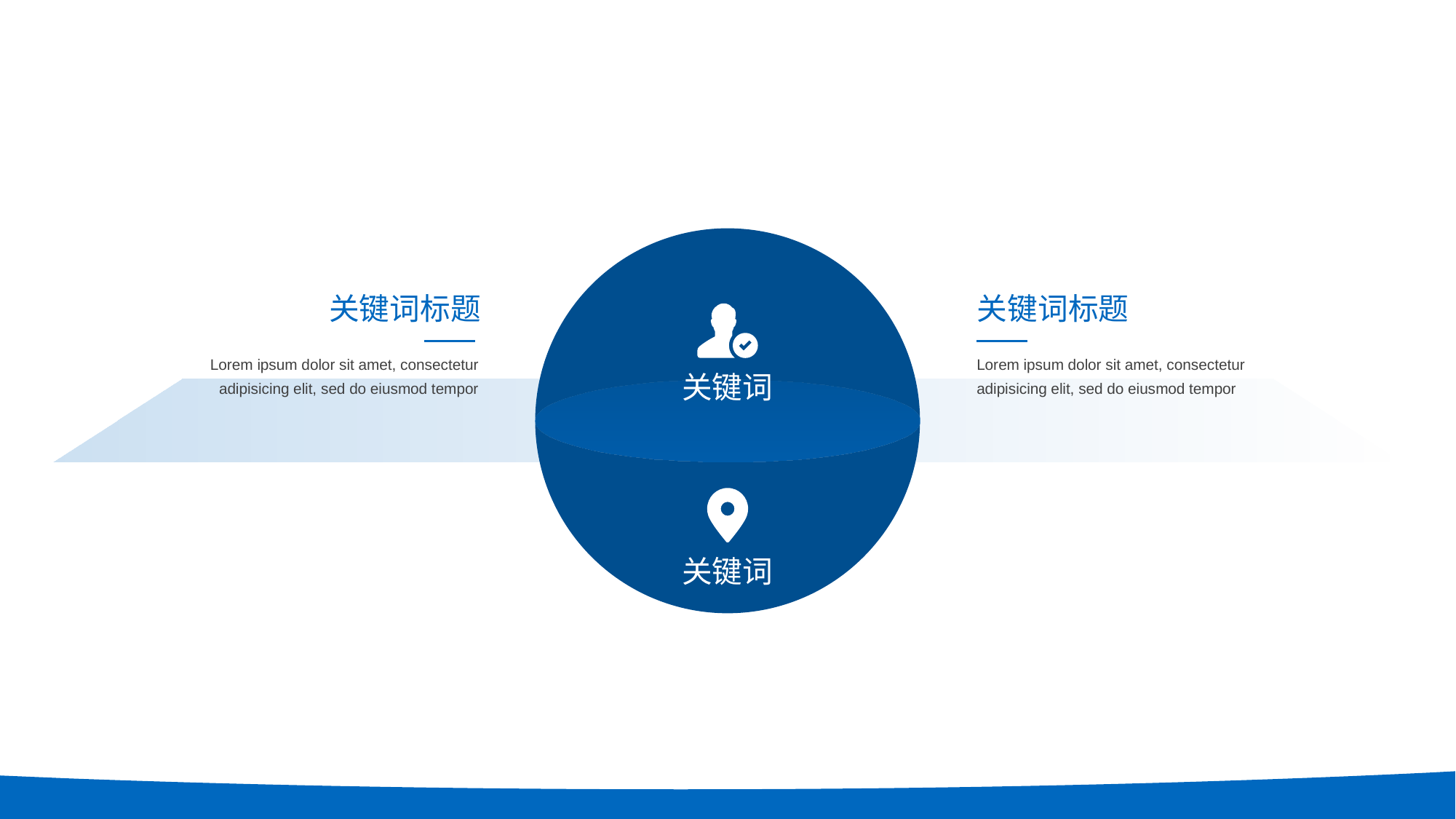

关键词标题
关键词标题

Lorem ipsum dolor sit amet, consectetur adipisicing elit, sed do eiusmod tempor
Lorem ipsum dolor sit amet, consectetur adipisicing elit, sed do eiusmod tempor
关键词

关键词